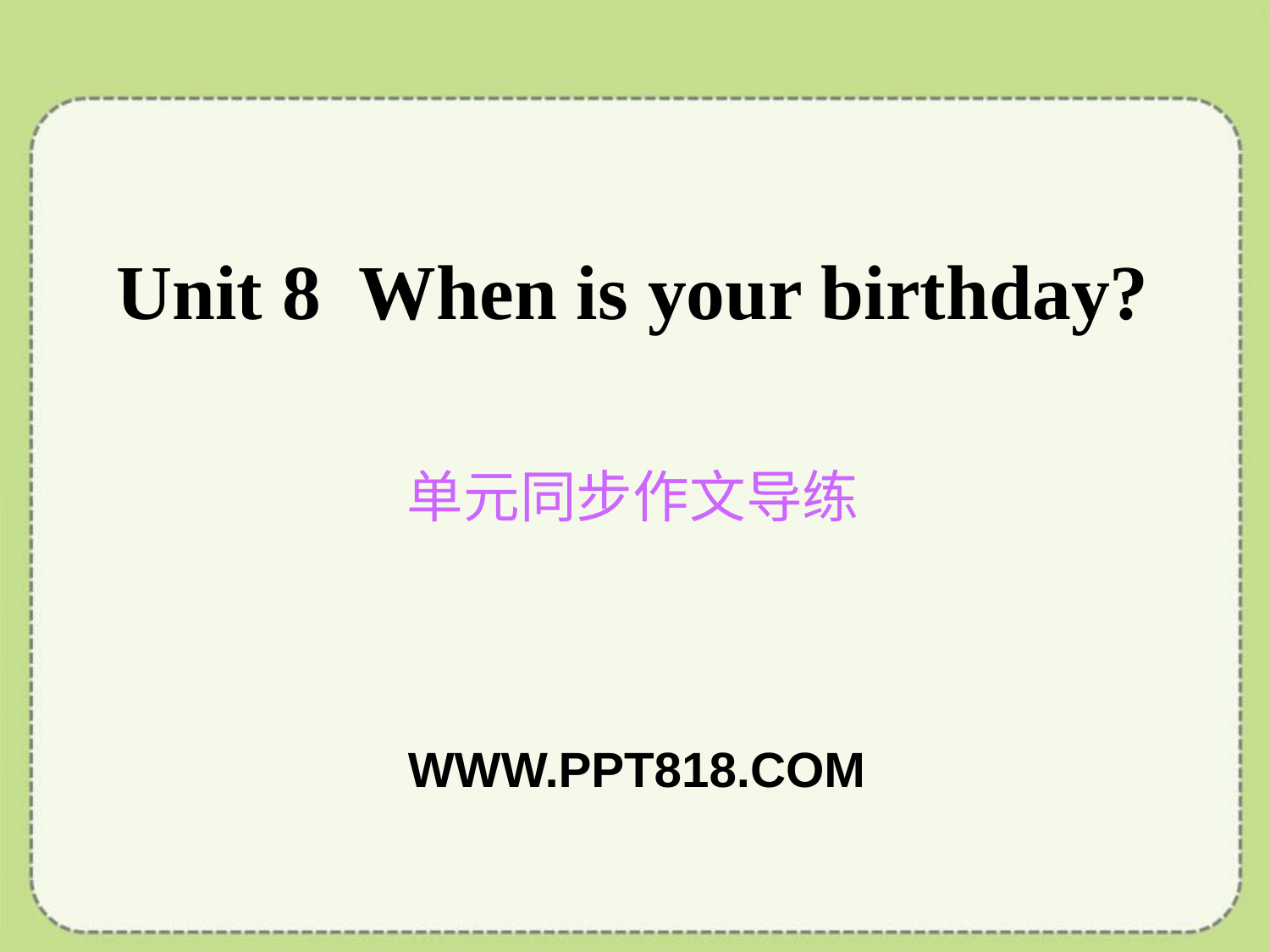

Unit 8  When is your birthday?
单元同步作文导练
WWW.PPT818.COM